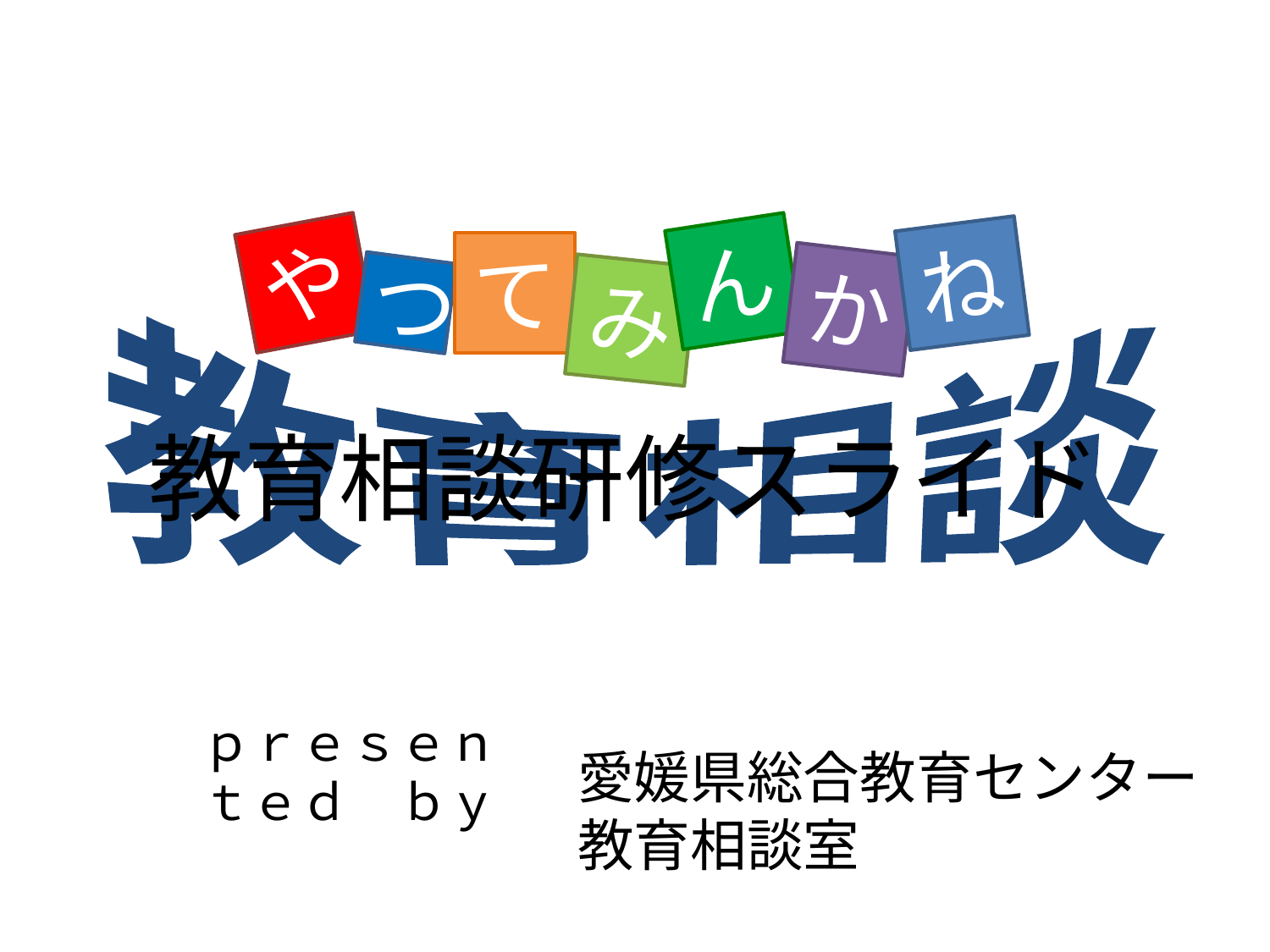

ん
や
ね
て
か
つ
み
教育相談
教育相談研修スライド
ｐｒｅｓｅｎｔｅｄ　ｂｙ
愛媛県総合教育センター
教育相談室